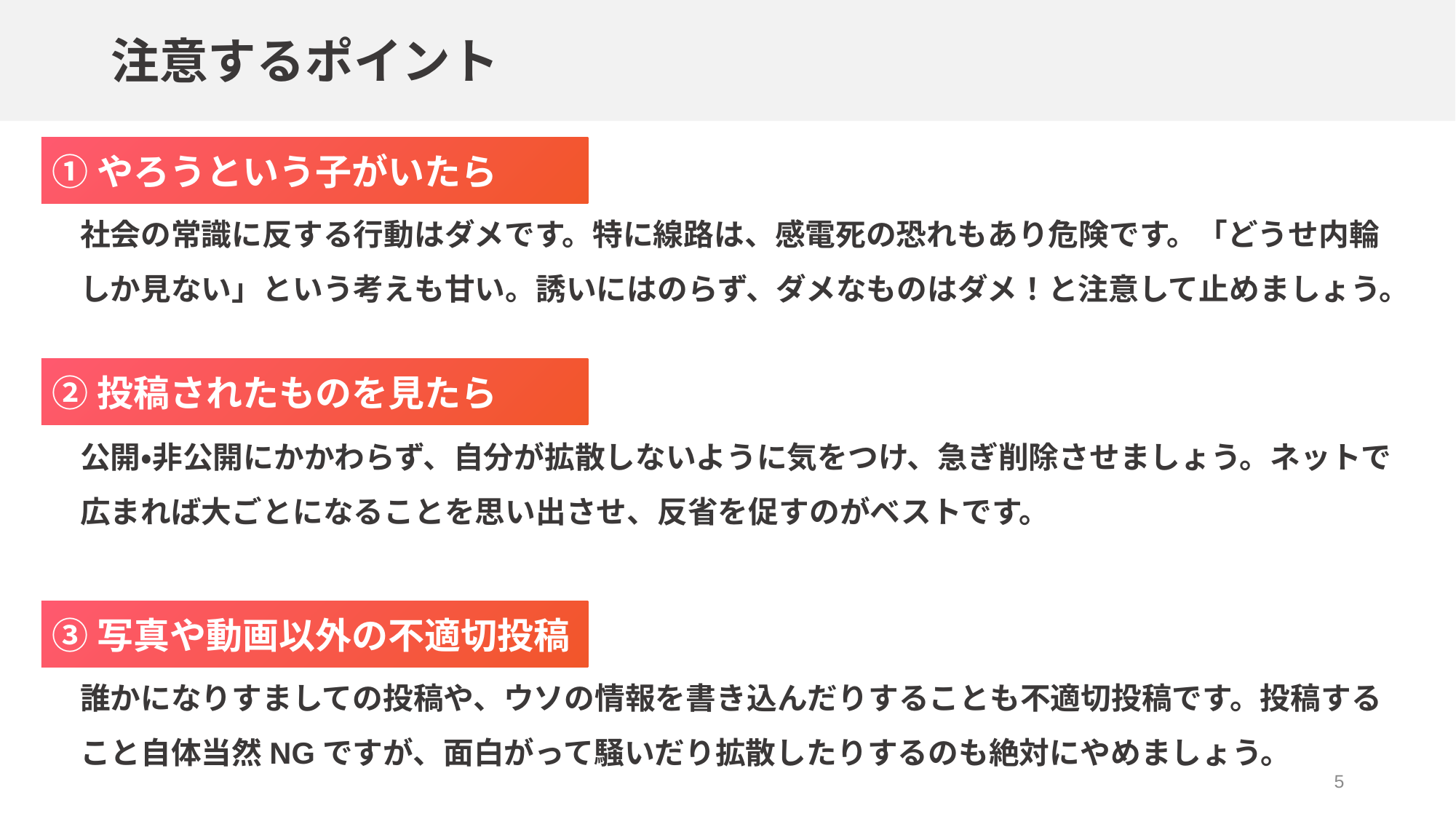

注意するポイント
①やろうという子がいたら
社会の常識に反する行動はダメです。特に線路は、感電死の恐れもあり危険です。「どうせ内輪しか見ない」という考えも甘い。誘いにはのらず、ダメなものはダメ！と注意して止めましょう。
②投稿されたものを見たら
公開・非公開にかかわらず、自分が拡散しないように気をつけ、急ぎ削除させましょう。ネットで広まれば大ごとになることを思い出させ、反省を促すのがベストです。
③写真や動画以外の不適切投稿
誰かになりすましての投稿や、ウソの情報を書き込んだりすることも不適切投稿です。投稿すること自体当然NGですが、面白がって騒いだり拡散したりするのも絶対にやめましょう。
5